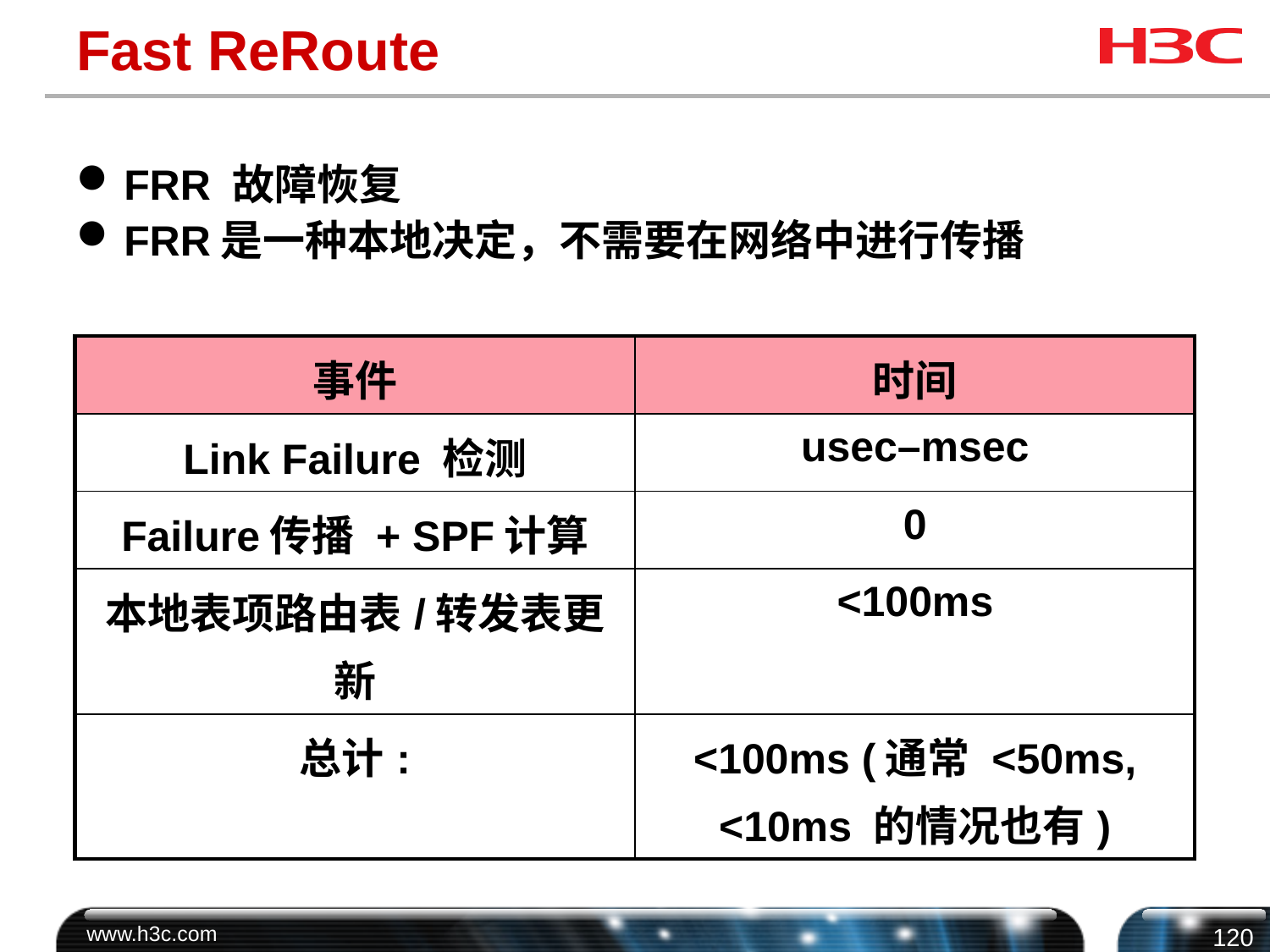

# Fast ReRoute
FRR 故障恢复
FRR是一种本地决定，不需要在网络中进行传播

| 事件 | 时间 |
| --- | --- |
| Link Failure 检测 | usec–msec |
| Failure传播 + SPF计算 | 0 |
| 本地表项路由表/转发表更新 | <100ms |
| 总计: | <100ms (通常 <50ms, <10ms 的情况也有) |